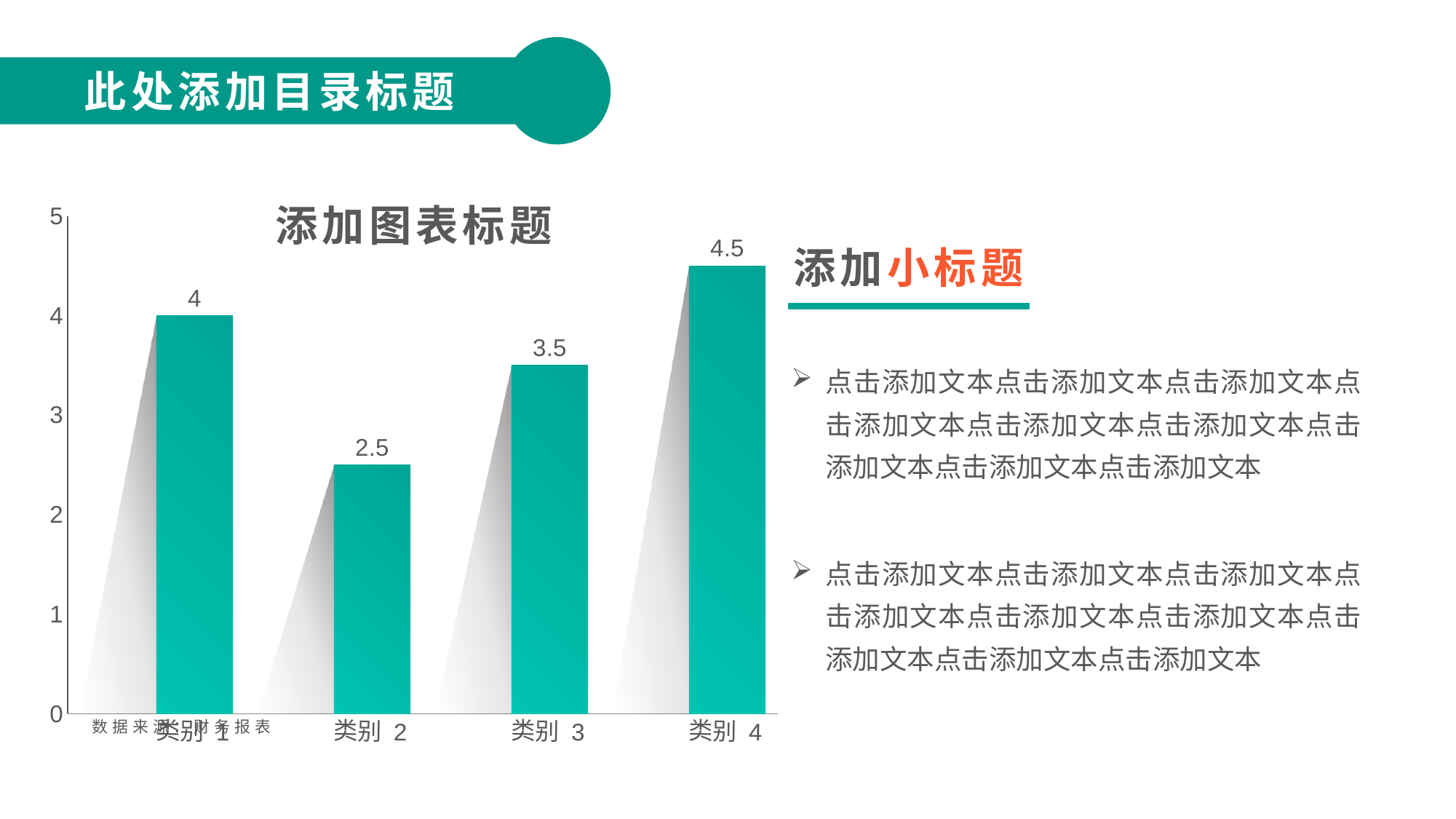

此处添加目录标题
此处添加目录标题

### Chart

| Category | 系列 1 | 系列 2 |
|---|---|---|
| 类别 1 | 4.0 | 4.0 |
| 类别 2 | 2.5 | 2.5 |
| 类别 3 | 3.5 | 3.5 |
| 类别 4 | 4.5 | 4.5 |
添加图表标题
添加小标题
点击添加文本点击添加文本点击添加文本点击添加文本点击添加文本点击添加文本点击添加文本点击添加文本点击添加文本
点击添加文本点击添加文本点击添加文本点击添加文本点击添加文本点击添加文本点击添加文本点击添加文本点击添加文本
关键词
数据来源：财务报表